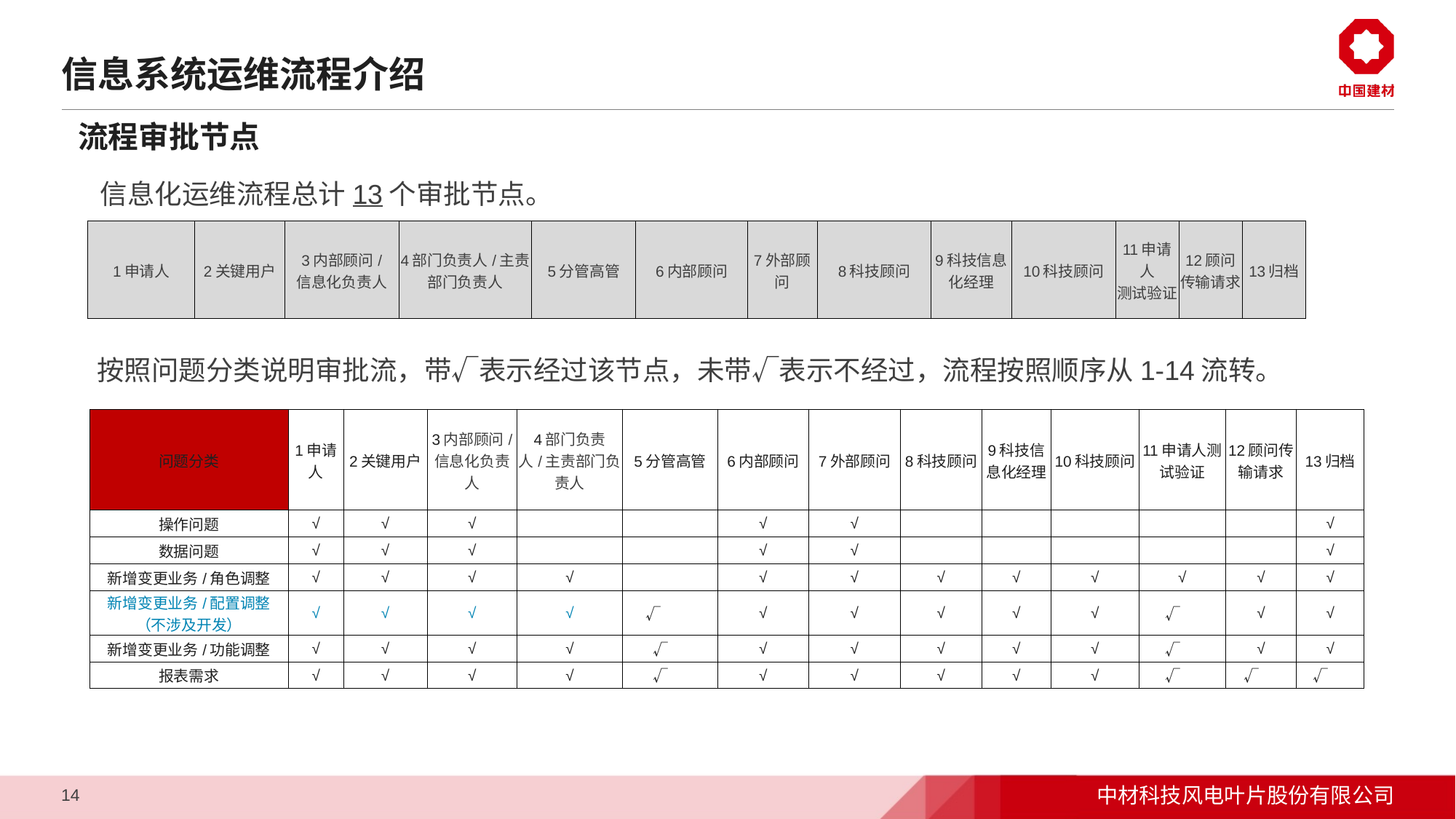

# 信息系统运维流程介绍
流程审批节点
信息化运维流程总计13个审批节点。
| 1申请人 | 2关键用户 | 3内部顾问/ 信息化负责人 | 4部门负责人/主责部门负责人 | 5分管高管 | 6内部顾问 | 7外部顾问 | 8科技顾问 | 9科技信息化经理 | 10科技顾问 | 11申请人 测试验证 | 12顾问传输请求 | 13归档 |
| --- | --- | --- | --- | --- | --- | --- | --- | --- | --- | --- | --- | --- |
按照问题分类说明审批流，带√表示经过该节点，未带√表示不经过，流程按照顺序从1-14流转。
| 问题分类 | 1申请人 | 2关键用户 | 3内部顾问/ 信息化负责人 | 4部门负责人/主责部门负责人 | 5分管高管 | 6内部顾问 | 7外部顾问 | 8科技顾问 | 9科技信息化经理 | 10科技顾问 | 11申请人测试验证 | 12顾问传输请求 | 13归档 |
| --- | --- | --- | --- | --- | --- | --- | --- | --- | --- | --- | --- | --- | --- |
| 操作问题 | √ | √ | √ |  |  | √ | √ |  |  |  |  |  | √ |
| 数据问题 | √ | √ | √ |  |  | √ | √ |  |  |  |  |  | √ |
| 新增变更业务/角色调整 | √ | √ | √ | √ |  | √ | √ | √ | √ | √ | √ | √ | √ |
| 新增变更业务/配置调整 （不涉及开发） | √ | √ | √ | √ | √ | √ | √ | √ | √ | √ | √ | √ | √ |
| 新增变更业务/功能调整 | √ | √ | √ | √ | √ | √ | √ | √ | √ | √ | √ | √ | √ |
| 报表需求 | √ | √ | √ | √ | √ | √ | √ | √ | √ | √ | √ | √ | √ |
14